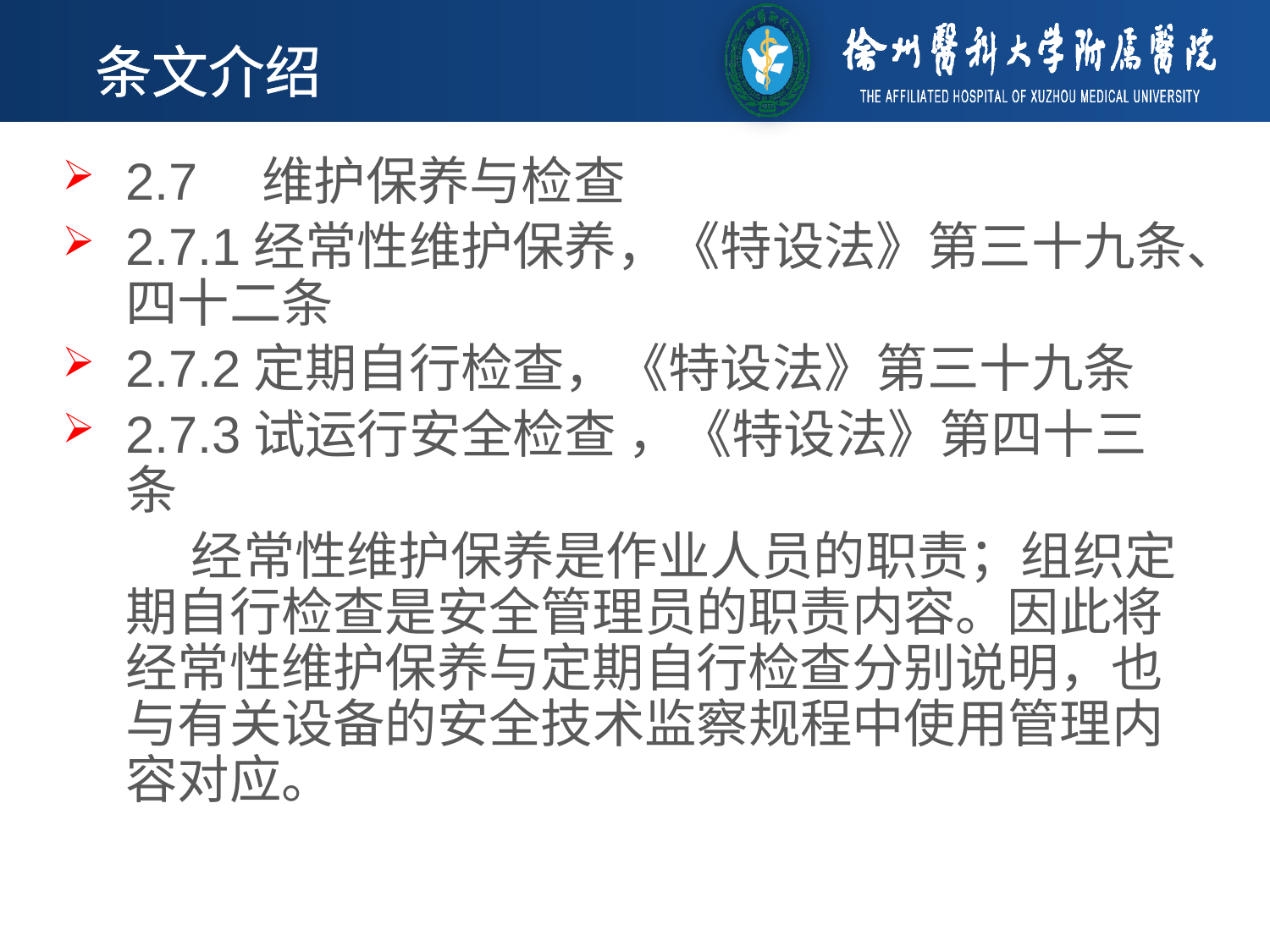

条文介绍

2.7　维护保养与检查
2.7.1经常性维护保养，《特设法》第三十九条、四十二条
2.7.2定期自行检查，《特设法》第三十九条
2.7.3试运行安全检查 ，《特设法》第四十三条
          经常性维护保养是作业人员的职责；组织定期自行检查是安全管理员的职责内容。因此将经常性维护保养与定期自行检查分别说明，也与有关设备的安全技术监察规程中使用管理内容对应。